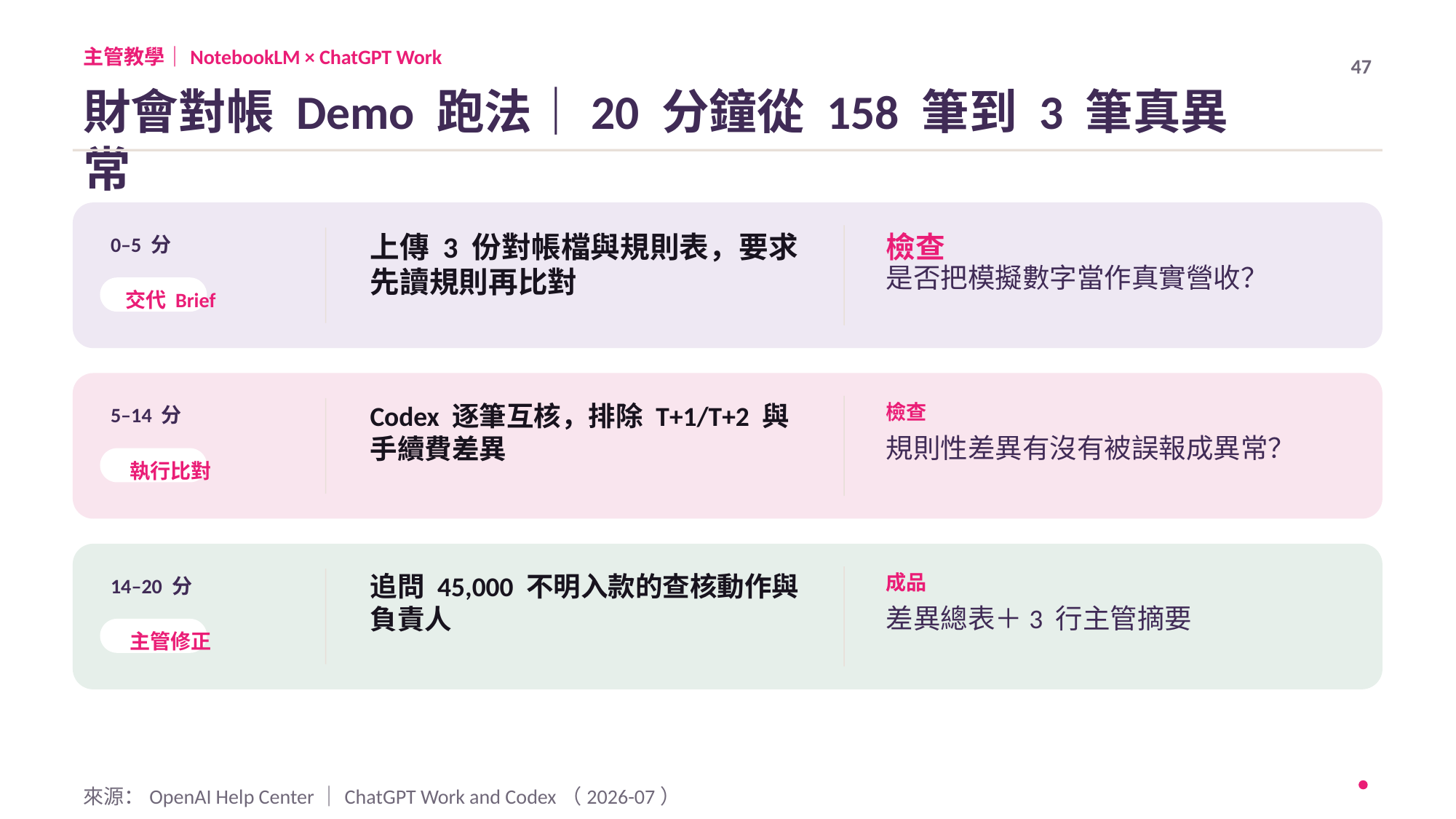

主管教學｜NotebookLM × ChatGPT Work
47
財會對帳 Demo 跑法｜20 分鐘從 158 筆到 3 筆真異常

上傳 3 份對帳檔與規則表，要求先讀規則再比對
檢查

0–5 分

是否把模擬數字當作真實營收？

交代 Brief

Codex 逐筆互核，排除 T+1/T+2 與手續費差異
檢查

5–14 分

規則性差異有沒有被誤報成異常？

執行比對

追問 45,000 不明入款的查核動作與負責人
成品

14–20 分

差異總表＋3 行主管摘要

主管修正
來源：OpenAI Help Center｜ChatGPT Work and Codex（2026-07）